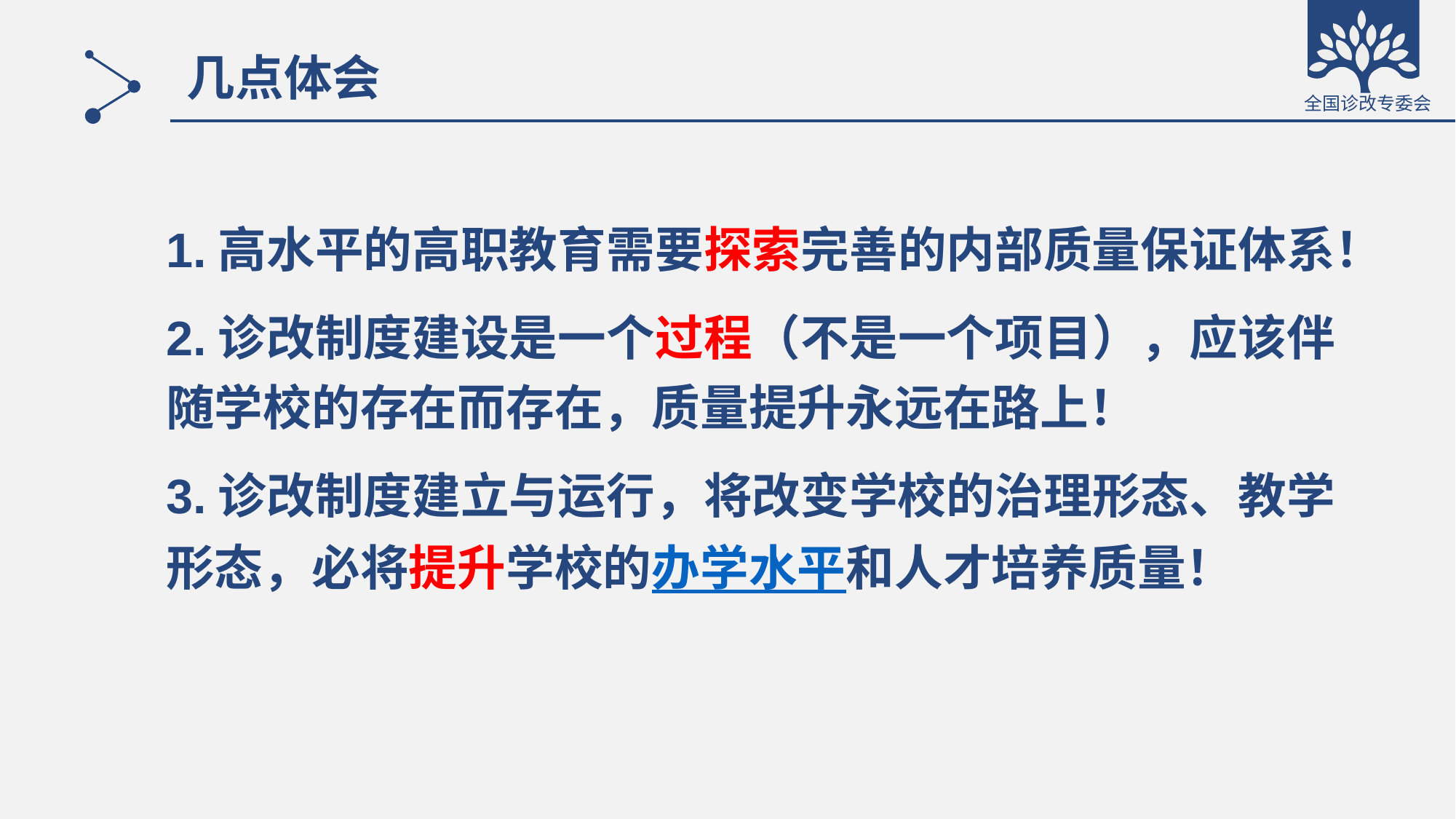

# 几点体会
1.高水平的高职教育需要探索完善的内部质量保证体系！
2.诊改制度建设是一个过程（不是一个项目），应该伴随学校的存在而存在，质量提升永远在路上！
3.诊改制度建立与运行，将改变学校的治理形态、教学形态，必将提升学校的办学水平和人才培养质量！